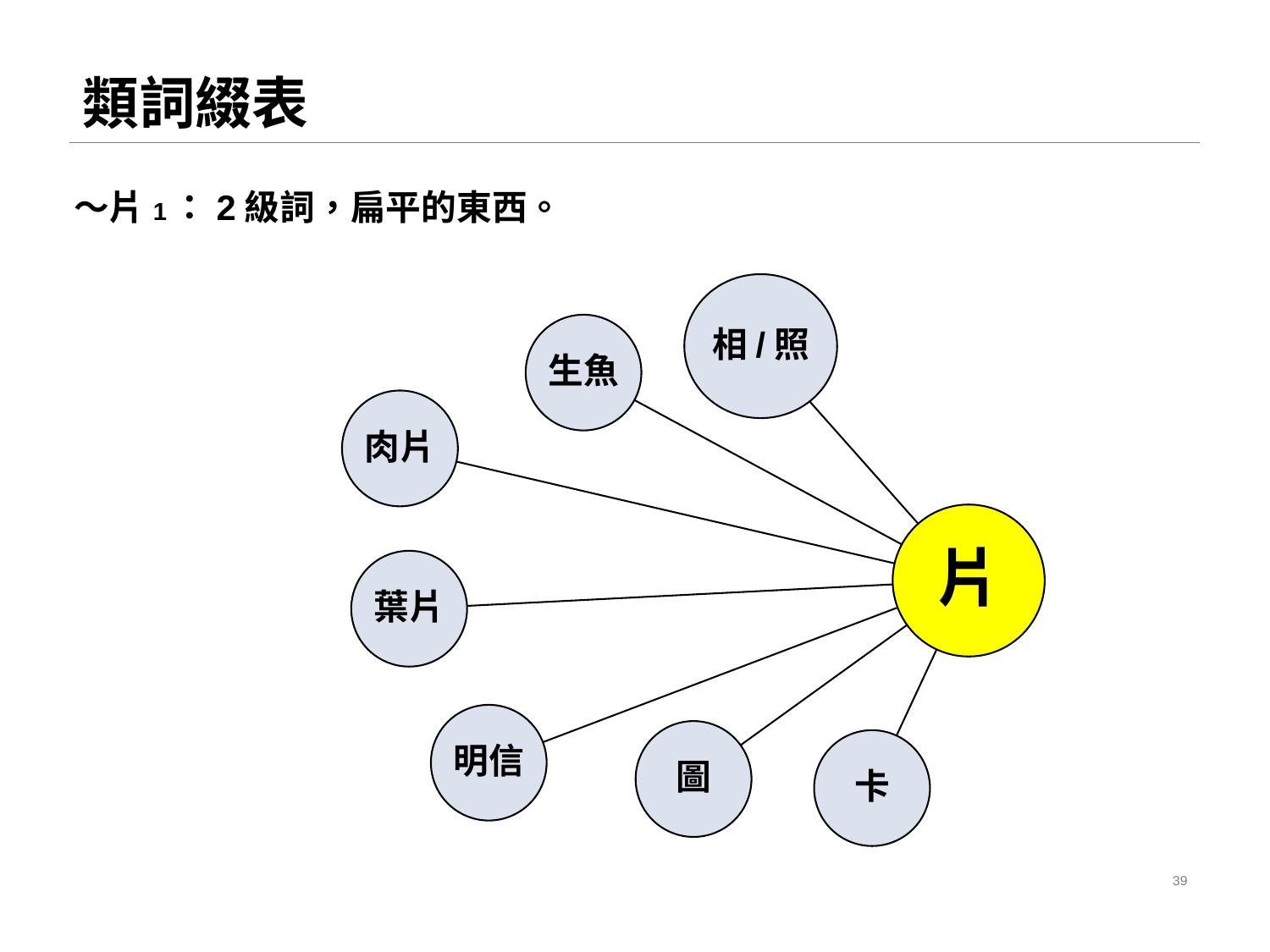

# 類詞綴表
～片1：2級詞，扁平的東西。
片

相/照

明信

卡

圖

葉片

肉片

生魚
39